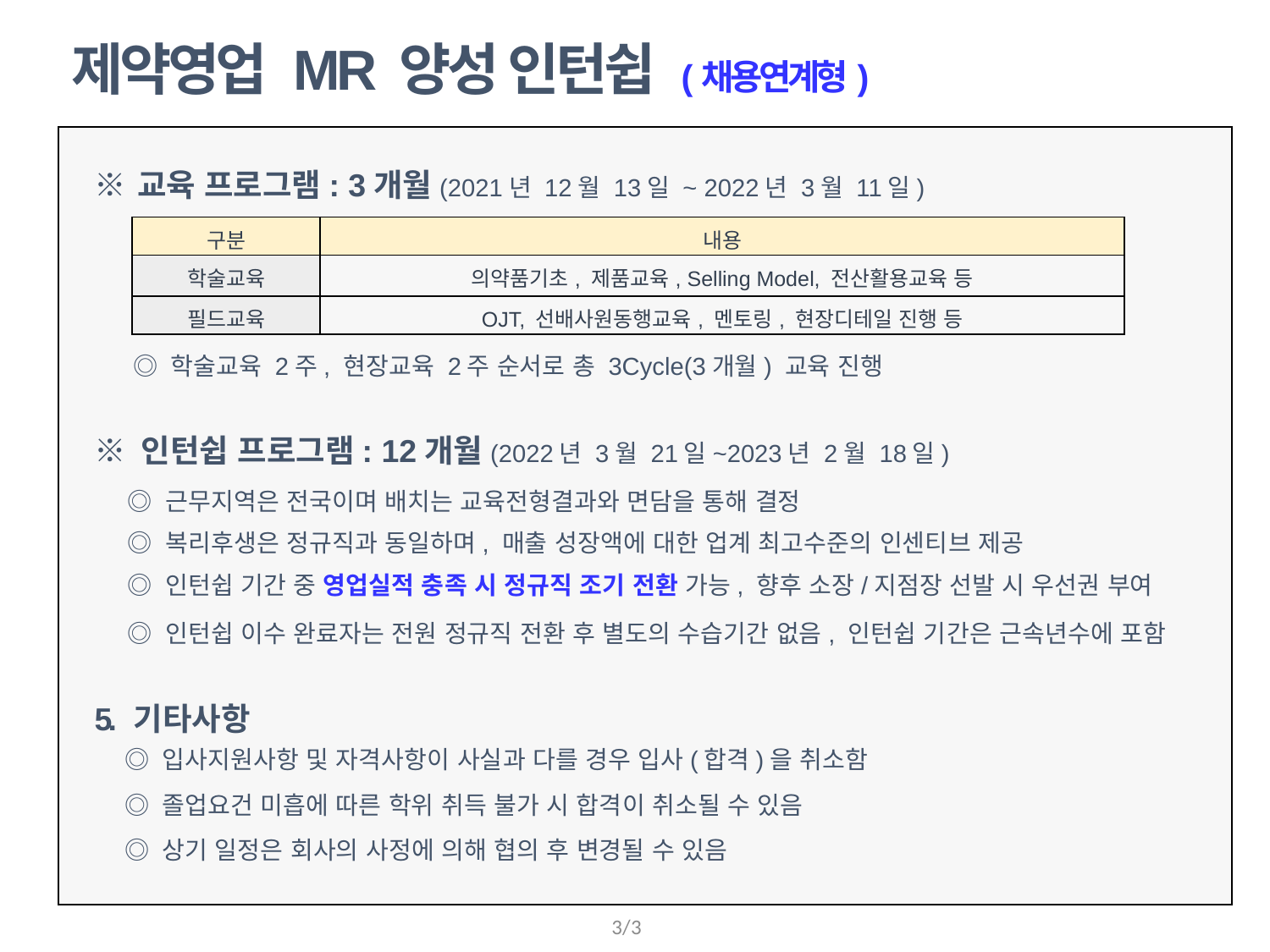

제약영업 MR 양성 인턴쉽 (채용연계형)

※ 교육 프로그램: 3개월(2021년 12월 13일 ~ 2022년 3월 11일)
| 구분 | 내용 |
| --- | --- |
| 학술교육 | 의약품기초, 제품교육, Selling Model, 전산활용교육 등 |
| 필드교육 | OJT, 선배사원동행교육, 멘토링, 현장디테일 진행 등 |
◎ 학술교육 2주, 현장교육 2주 순서로 총 3Cycle(3개월) 교육 진행
※ 인턴쉽 프로그램: 12개월(2022년 3월 21일~2023년 2월 18일)
◎ 근무지역은 전국이며 배치는 교육전형결과와 면담을 통해 결정
◎ 복리후생은 정규직과 동일하며, 매출 성장액에 대한 업계 최고수준의 인센티브 제공
◎ 인턴쉽 기간 중 영업실적 충족 시 정규직 조기 전환 가능, 향후 소장/지점장 선발 시 우선권 부여
◎ 인턴쉽 이수 완료자는 전원 정규직 전환 후 별도의 수습기간 없음, 인턴쉽 기간은 근속년수에 포함
5. 기타사항
 ◎ 입사지원사항 및 자격사항이 사실과 다를 경우 입사(합격)을 취소함
 ◎ 졸업요건 미흡에 따른 학위 취득 불가 시 합격이 취소될 수 있음
 ◎ 상기 일정은 회사의 사정에 의해 협의 후 변경될 수 있음
3/3